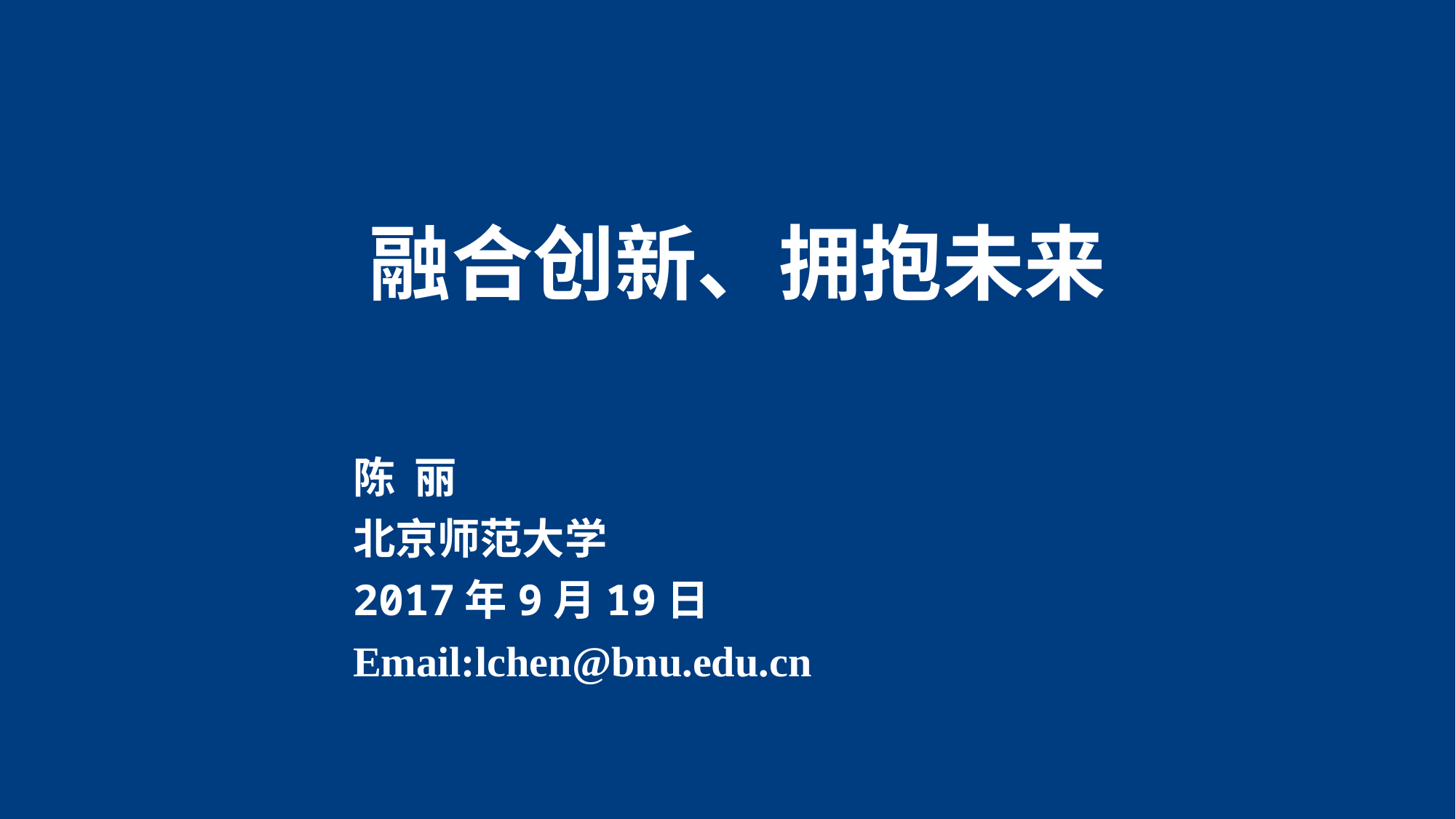

# 融合创新、拥抱未来
陈  丽
北京师范大学
2017年9月19日
Email:lchen@bnu.edu.cn